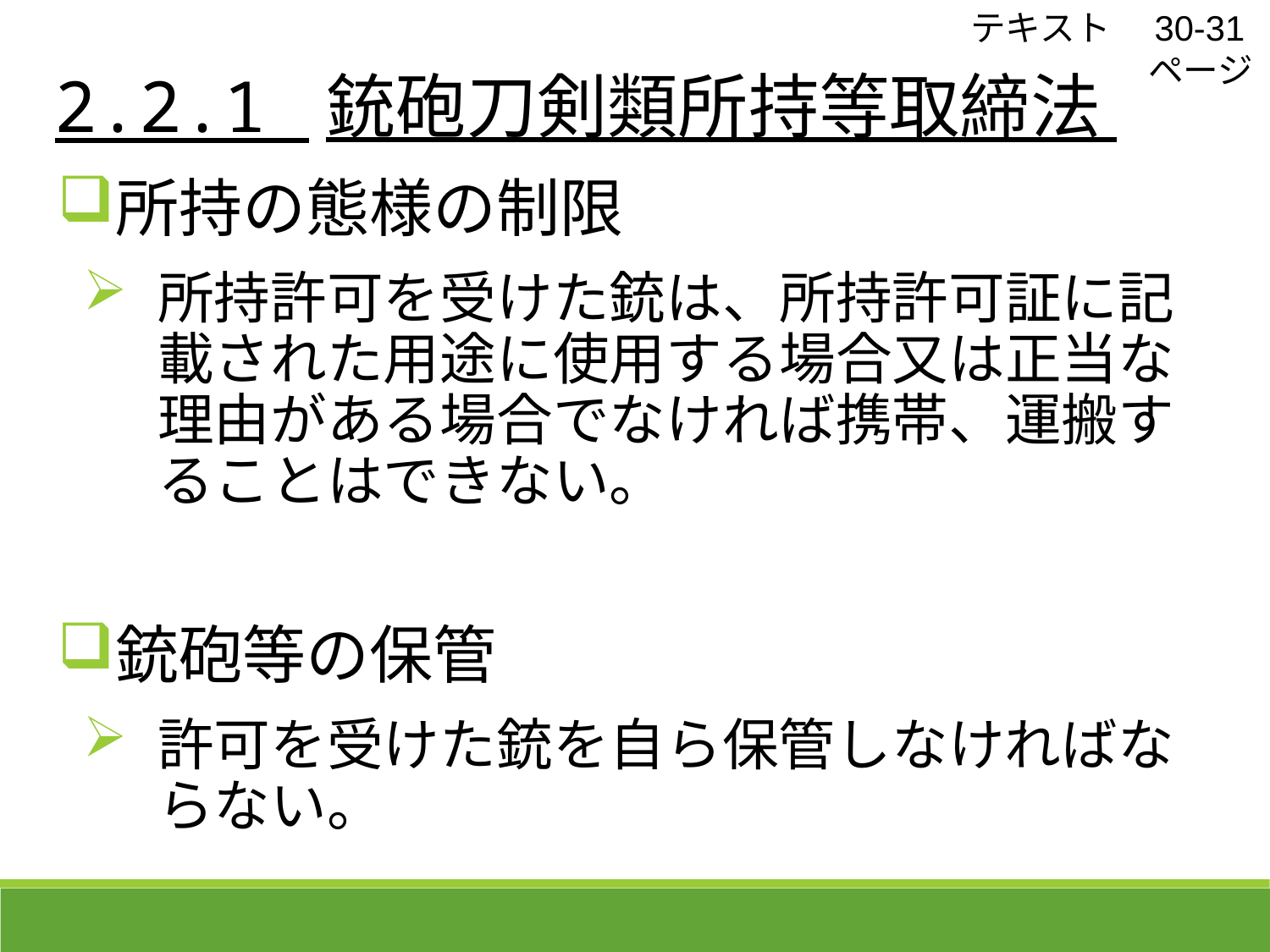

テキスト　30-31ページ
 2.2.1 銃砲刀剣類所持等取締法
所持の態様の制限
所持許可を受けた銃は、所持許可証に記載された用途に使用する場合又は正当な理由がある場合でなければ携帯、運搬することはできない。

銃砲等の保管
許可を受けた銃を自ら保管しなければならない。